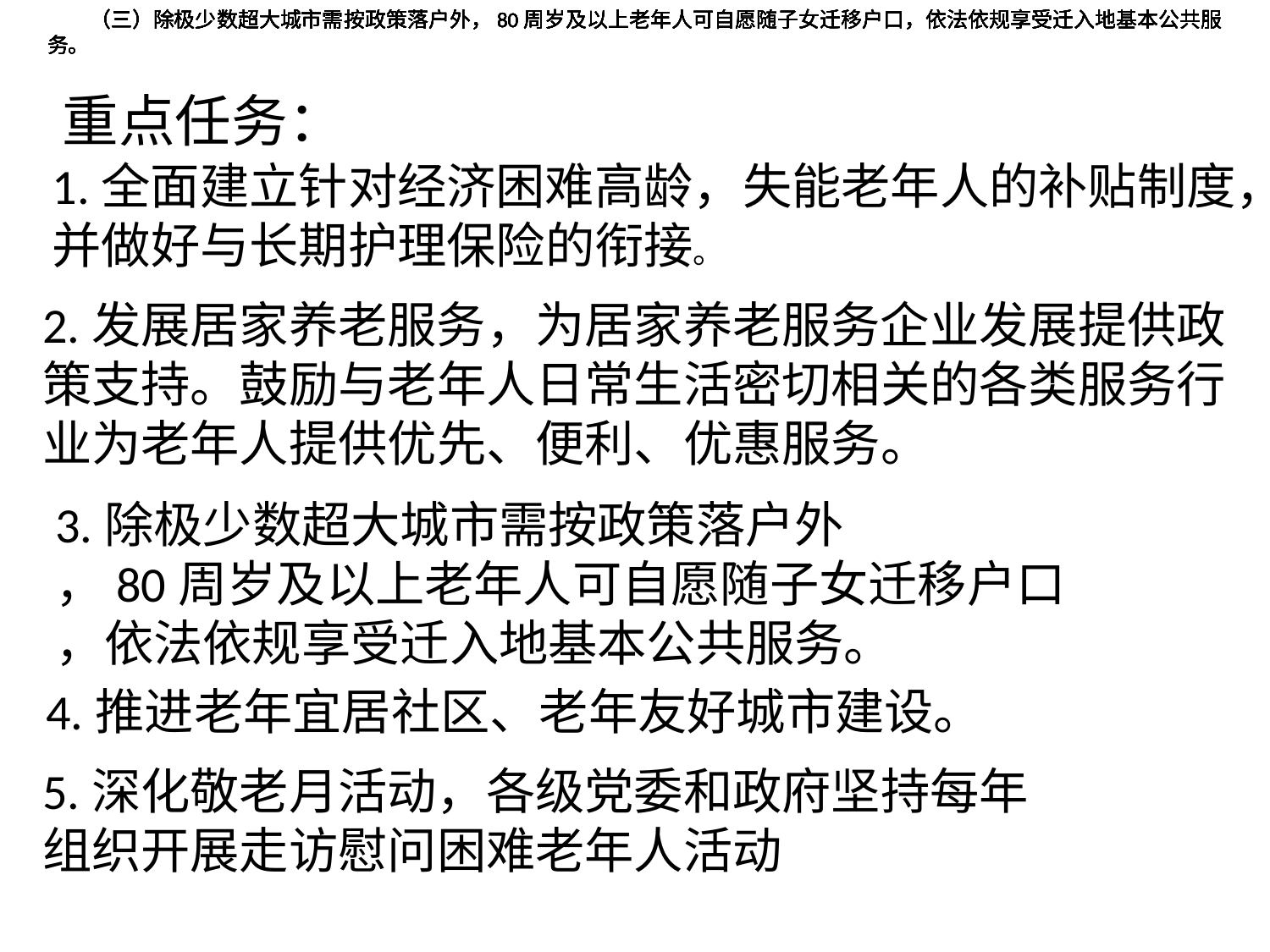

（三）除极少数超大城市需按政策落户外，80周岁及以上老年人可自愿随子女迁移户口，依法依规享受迁入地基本公共服务。
（三）除极少数超大城市需按政策落户外，80周岁及以上老年人可自愿随子女迁移户口，依法依规享受迁入地基本公共服务。
（三）除极少数超大城市需按政策落户外，80周岁及以上老年人可自愿随子女迁移户口，依法依规享受迁入地基本公共服务。
（三）除极少数超大城市需按政策落户外，80周岁及以上老年人可自愿随子女迁移户口，依法依规享受迁入地基本公共服务。
（三）除极少数超大城市需按政策落户外，80周岁及以上老年人可自愿随子女迁移户口，依法依规享受迁入地基本公共服务。
（三）除极少数超大城市需按政策落户外，80周岁及以上老年人可自愿随子女迁移户口，依法依规享受迁入地基本公共服务。
（三）除极少数超大城市需按政策落户外，80周岁及以上老年人可自愿随子女迁移户口，依法依规享受迁入地基本公共服务。
（三）除极少数超大城市需按政策落户外，80周岁及以上老年人可自愿随子女迁移户口，依法依规享受迁入地基本公共服务。
重点任务：
1.全面建立针对经济困难高龄，失能老年人的补贴制度，并做好与长期护理保险的衔接。
2.发展居家养老服务，为居家养老服务企业发展提供政策支持。鼓励与老年人日常生活密切相关的各类服务行业为老年人提供优先、便利、优惠服务。

3.除极少数超大城市需按政策落户外
，80周岁及以上老年人可自愿随子女迁移户口
，依法依规享受迁入地基本公共服务。
受到侵害提起诉讼的，依法依规给予其法律援助和司法救助。鼓励律师事务所、公证处、司法鉴定机
构、基层法律服务所等法律服务机构为经济困难老年人提供免费或优惠服务。
   4.推进老年宜居社区、老年友好城市建设。
（六）农村老年人不承担兴办公益事业的筹七）贫困老年人因合法权益劳义务
5.深化敬老月活动，各级党委和政府坚持每年组织开展走访慰问困难老年人活动